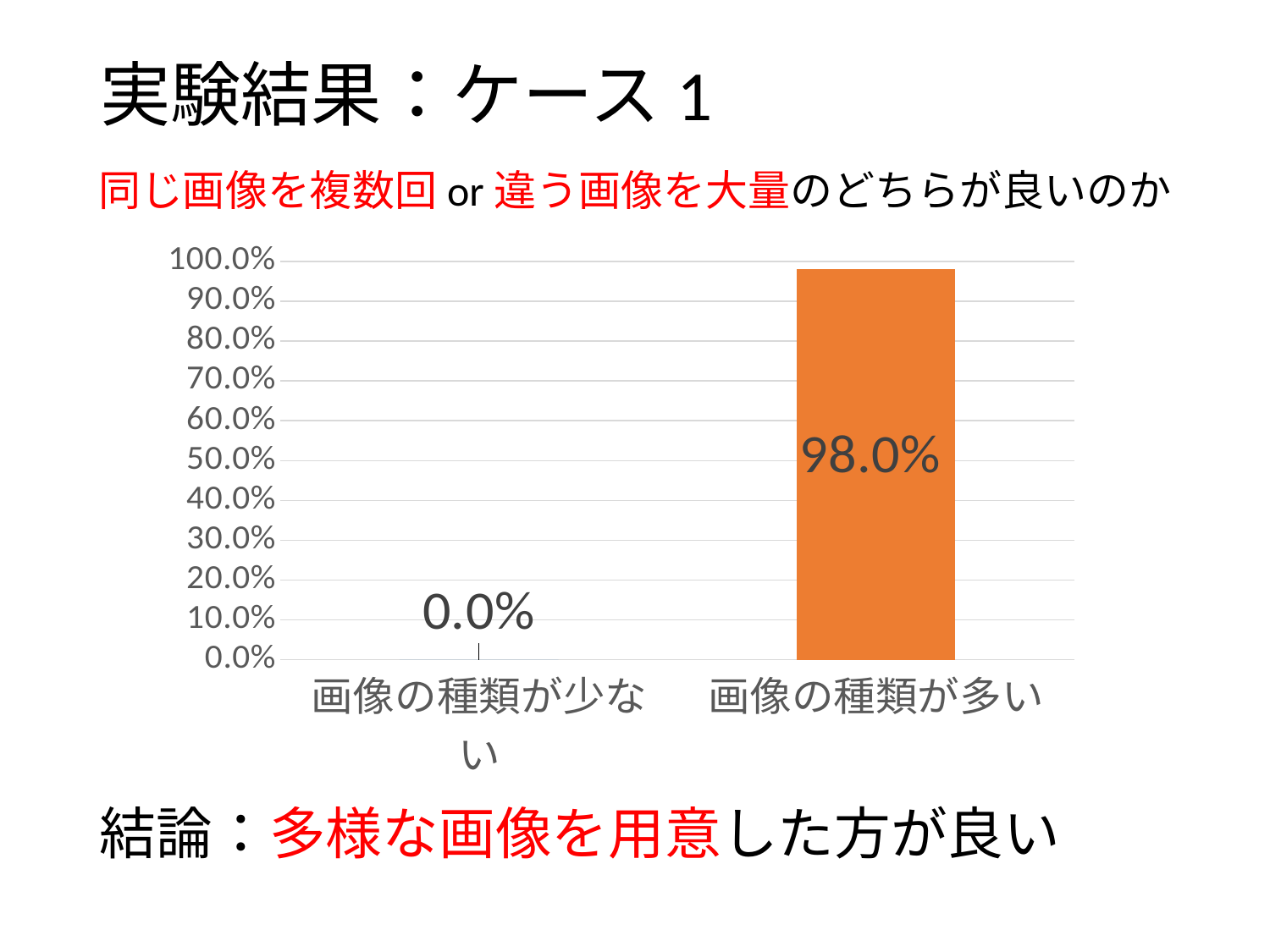

# 実験結果：ケース1

同じ画像を複数回or違う画像を大量のどちらが良いのか

### Chart

| Category |  |
|---|---|
| 画像の種類が少ない | 0.0 |
| 画像の種類が多い | 0.98 |
結論：多様な画像を用意した方が良い